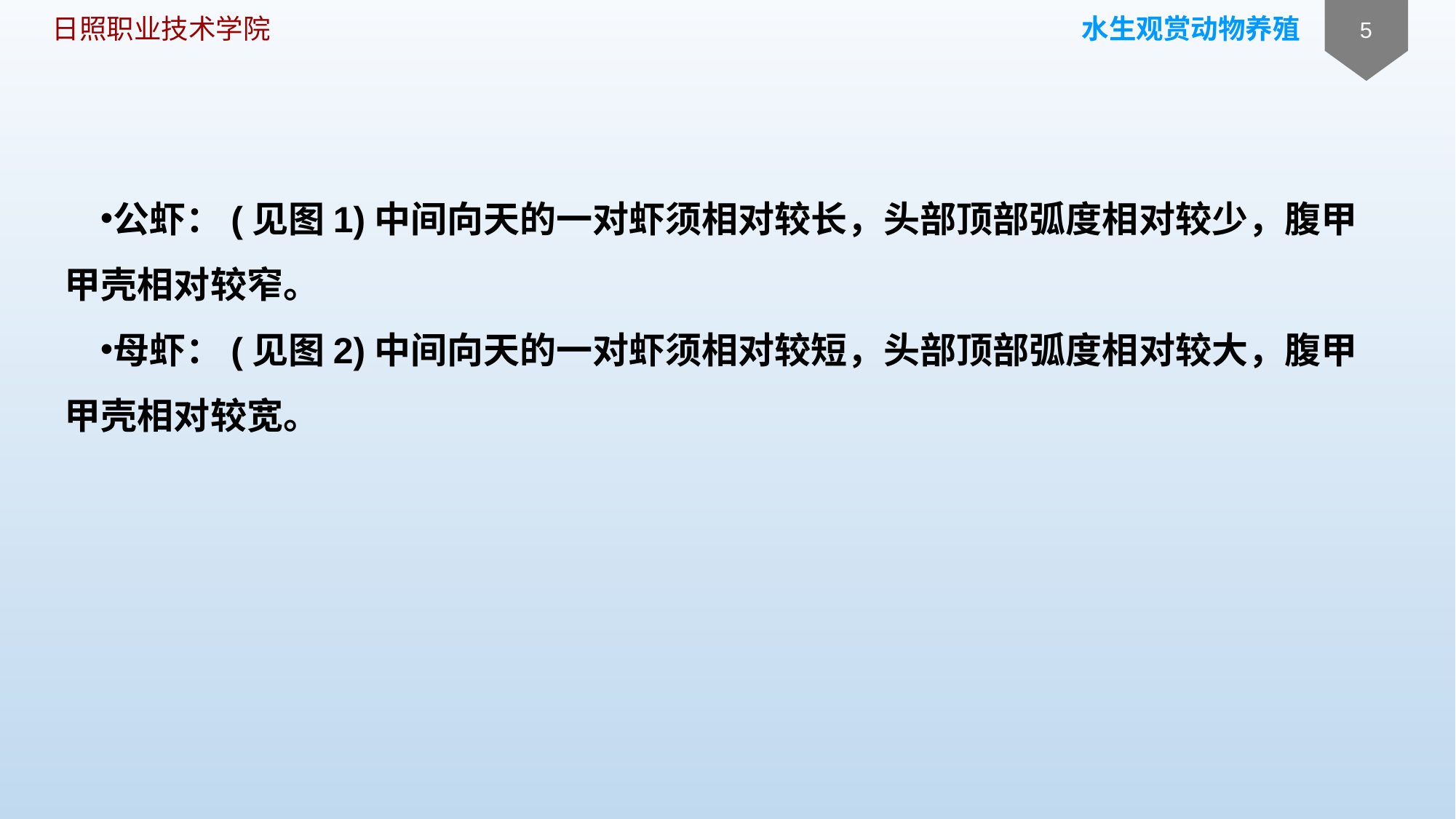

公虾：(见图1)中间向天的一对虾须相对较长，头部顶部弧度相对较少，腹甲甲壳相对较窄。
母虾：(见图2)中间向天的一对虾须相对较短，头部顶部弧度相对较大，腹甲甲壳相对较宽。